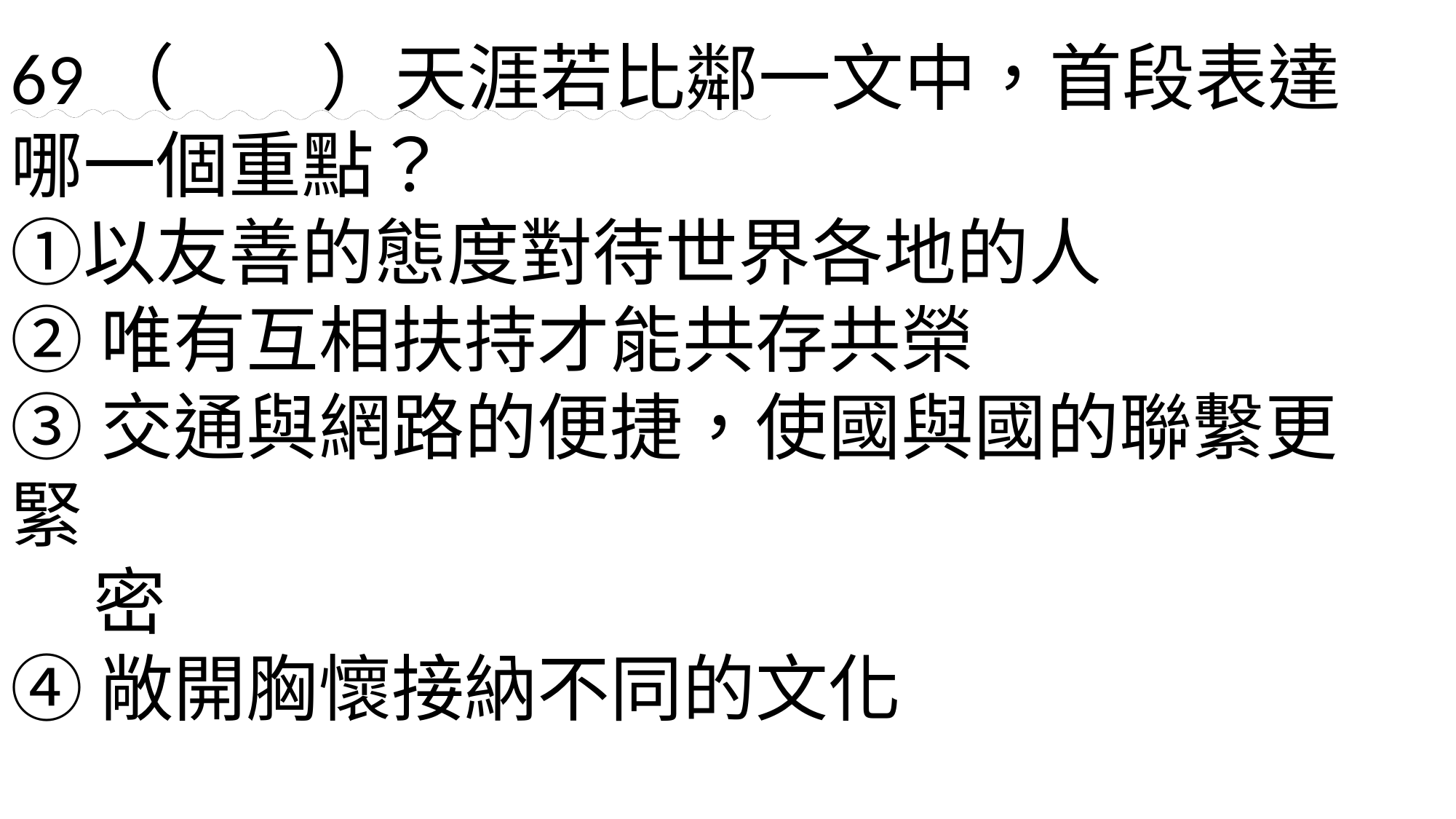

69（         ）天涯若比鄰一文中，首段表達哪一個重點？　
①以友善的態度對待世界各地的人
②唯有互相扶持才能共存共榮
③交通與網路的便捷，使國與國的聯繫更緊
    密
④敞開胸懷接納不同的文化